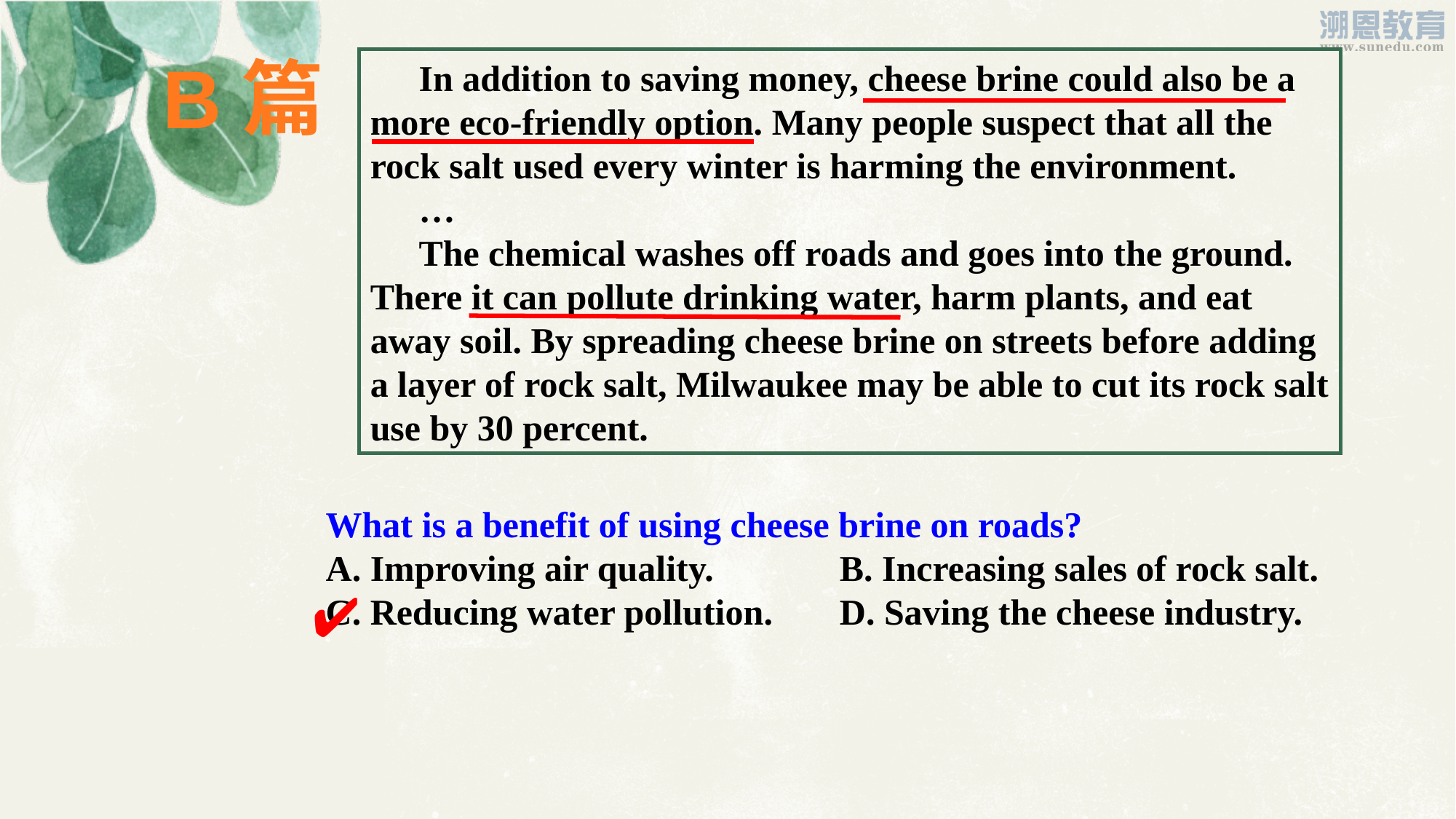

B篇
In addition to saving money, cheese brine could also be a more eco-friendly option. Many people suspect that all the rock salt used every winter is harming the environment.
…
The chemical washes off roads and goes into the ground. There it can pollute drinking water, harm plants, and eat away soil. By spreading cheese brine on streets before adding a layer of rock salt, Milwaukee may be able to cut its rock salt use by 30 percent.
What is a benefit of using cheese brine on roads?
A. Improving air quality.		B. Increasing sales of rock salt.
C. Reducing water pollution.	D. Saving the cheese industry.
✔